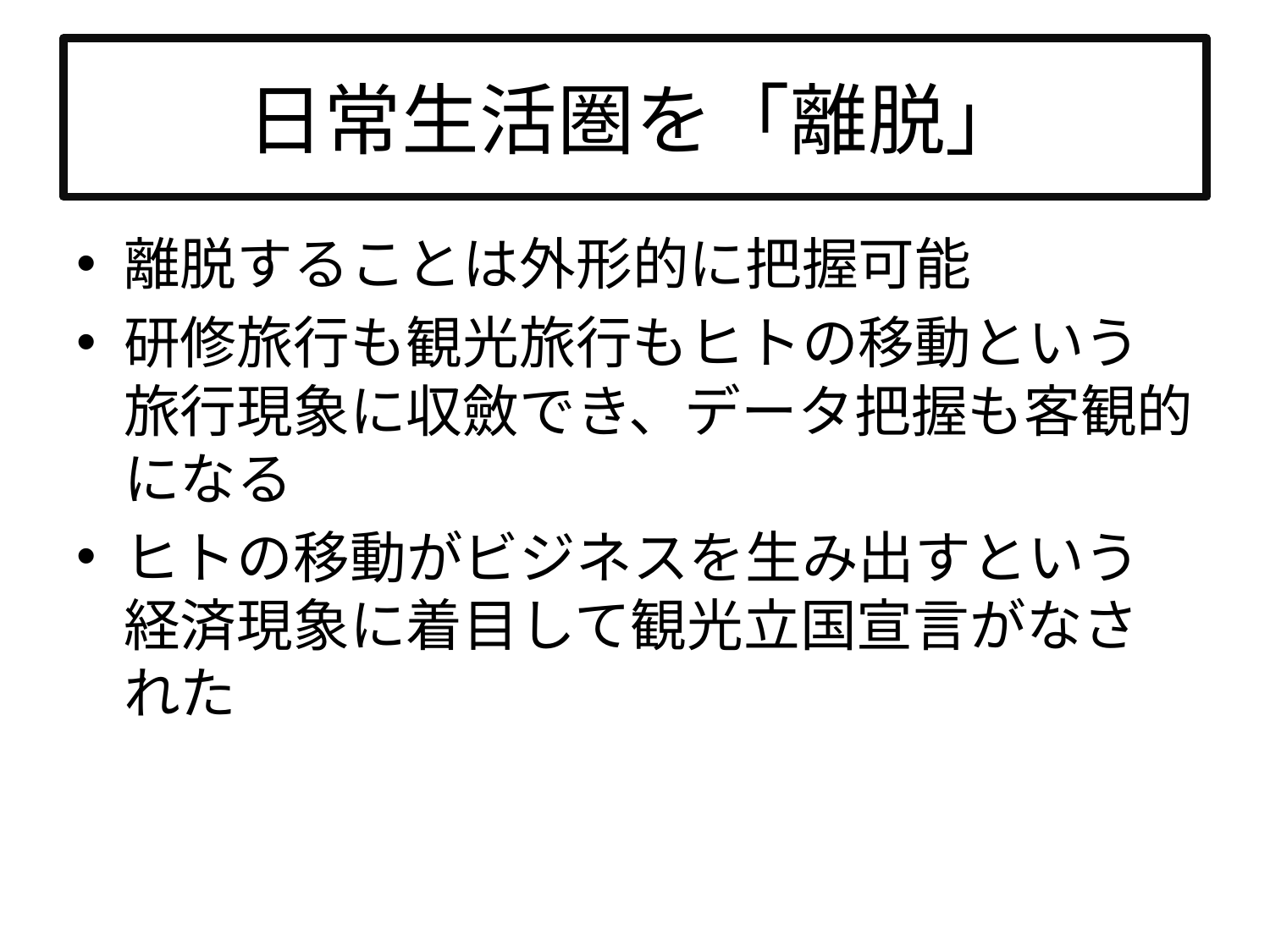

# 日常生活圏を「離脱」
離脱することは外形的に把握可能
研修旅行も観光旅行もヒトの移動という旅行現象に収斂でき、データ把握も客観的になる
ヒトの移動がビジネスを生み出すという経済現象に着目して観光立国宣言がなされた